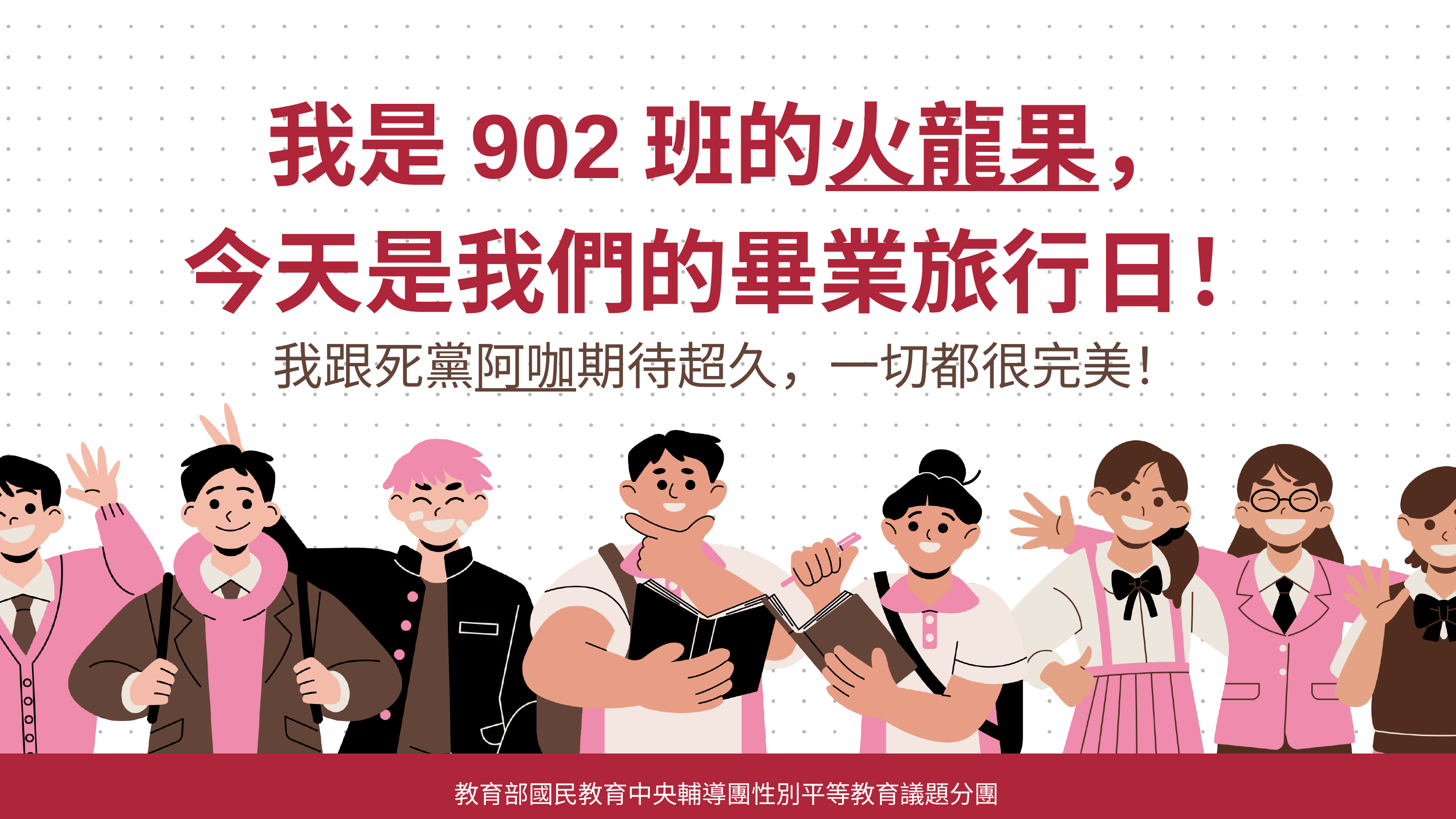

我是902班的火龍果，
今天是我們的畢業旅行日！
我跟死黨阿咖期待超久，一切都很完美！

教育部國民教育中央輔導團性別平等教育議題分團